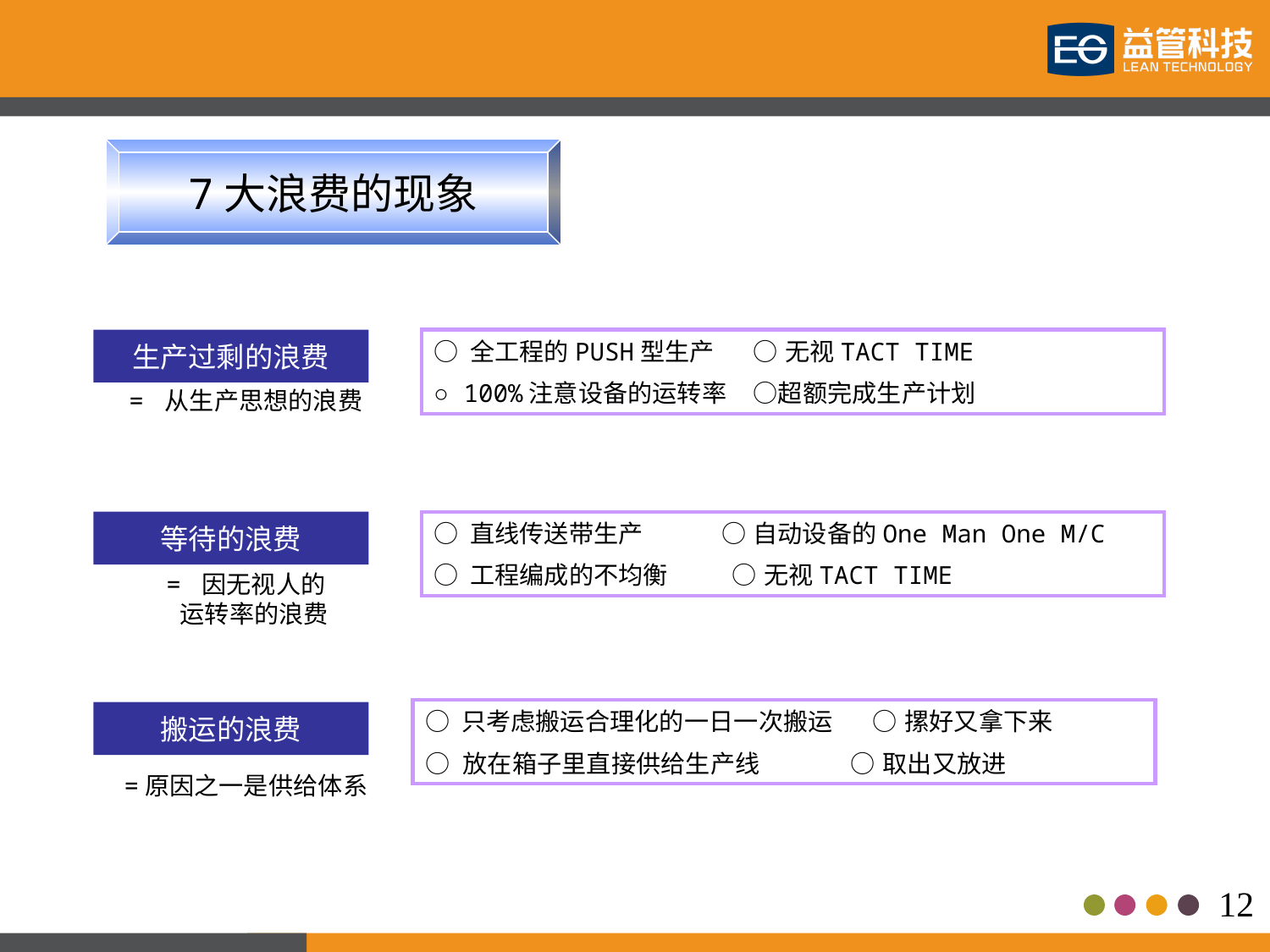

7大浪费的现象
生产过剩的浪费
○ 全工程的PUSH型生产      ○ 无视TACT TIME
○ 100%注意设备的运转率    ○超额完成生产计划
= 从生产思想的浪费
等待的浪费
○ 直线传送带生产            ○ 自动设备的One Man One M/C
○ 工程编成的不均衡          ○ 无视TACT TIME
= 因无视人的
  运转率的浪费
○ 只考虑搬运合理化的一日一次搬运       ○ 摞好又拿下来
○ 放在箱子里直接供给生产线             ○ 取出又放进
搬运的浪费
=原因之一是供给体系